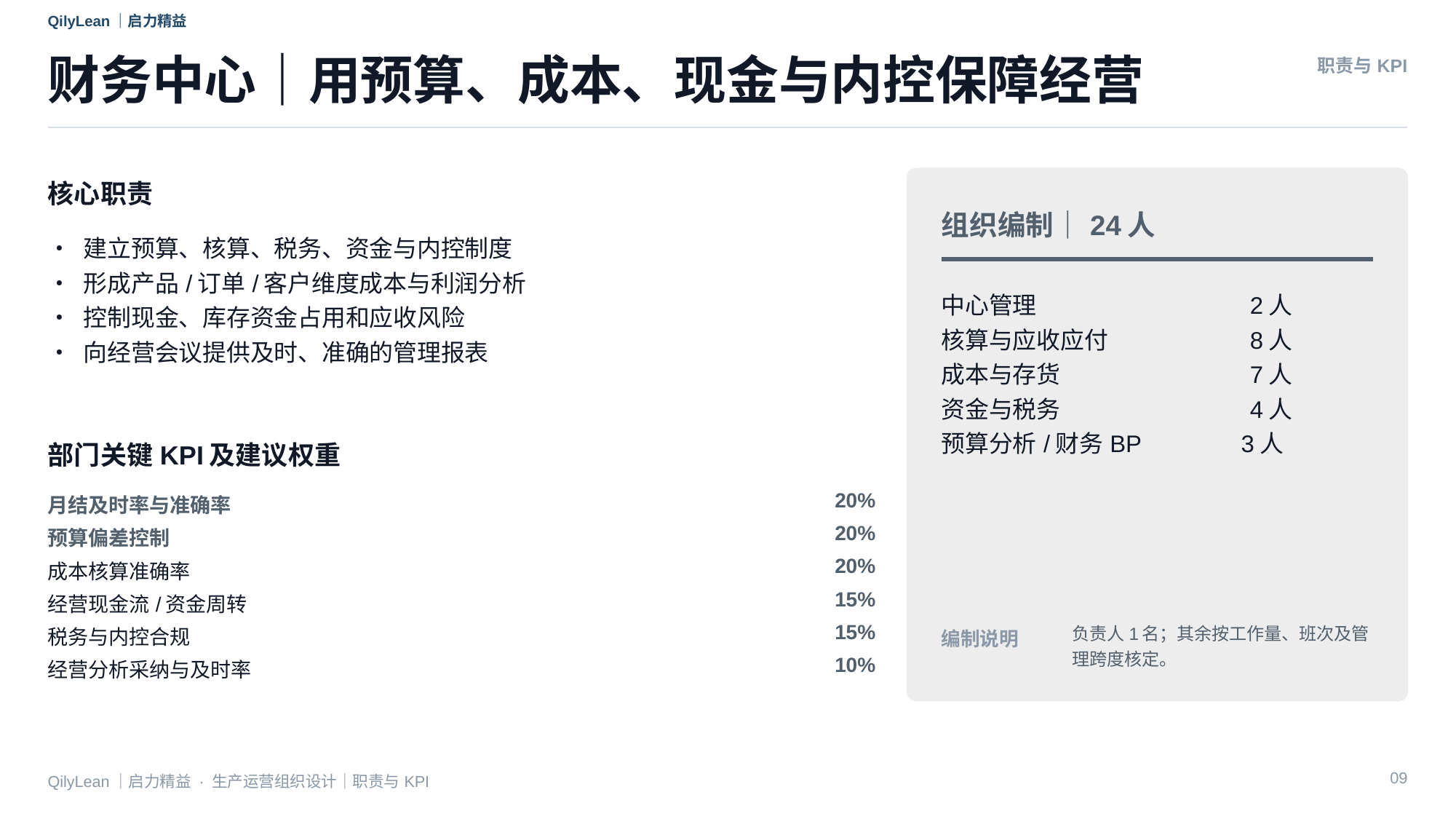

QilyLean｜启力精益
财务中心｜用预算、成本、现金与内控保障经营
职责与KPI

核心职责
组织编制｜24人
• 建立预算、核算、税务、资金与内控制度
• 形成产品/订单/客户维度成本与利润分析
• 控制现金、库存资金占用和应收风险
• 向经营会议提供及时、准确的管理报表
中心管理　　　　　　　　   2人
核算与应收应付　　　　　   8人
成本与存货　　　　　　　   7人
资金与税务　　　　　　　   4人
预算分析/财务BP　　　   3人
部门关键KPI及建议权重
月结及时率与准确率
20%
预算偏差控制
20%
成本核算准确率
20%
经营现金流/资金周转
15%
负责人1名；其余按工作量、班次及管理跨度核定。
税务与内控合规
15%
编制说明
经营分析采纳与及时率
10%
QilyLean｜启力精益 · 生产运营组织设计｜职责与KPI
09